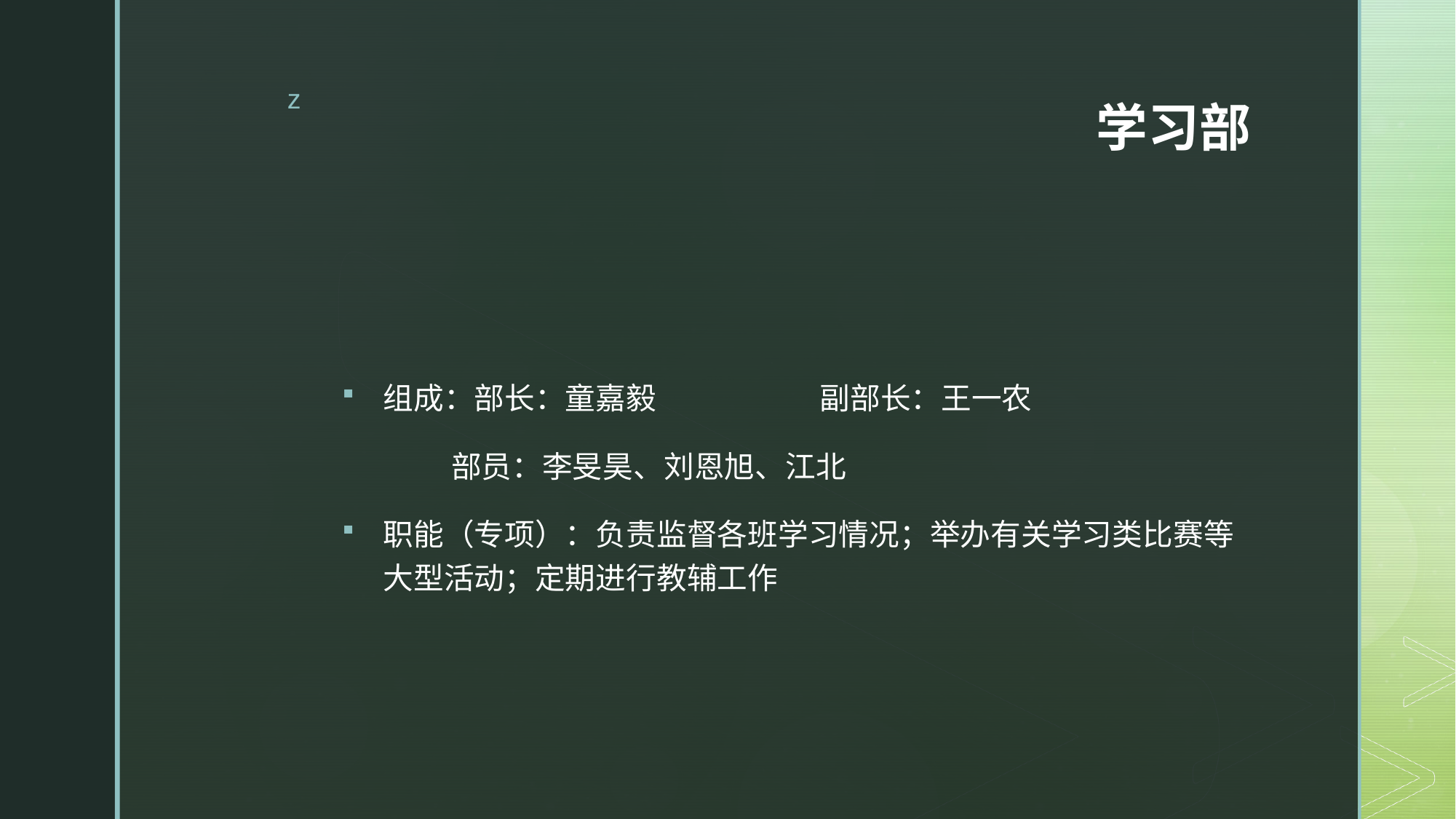

# 学习部
组成：部长：童嘉毅		副部长：王一农
	部员：李旻昊、刘恩旭、江北
职能（专项）：负责监督各班学习情况；举办有关学习类比赛等大型活动；定期进行教辅工作